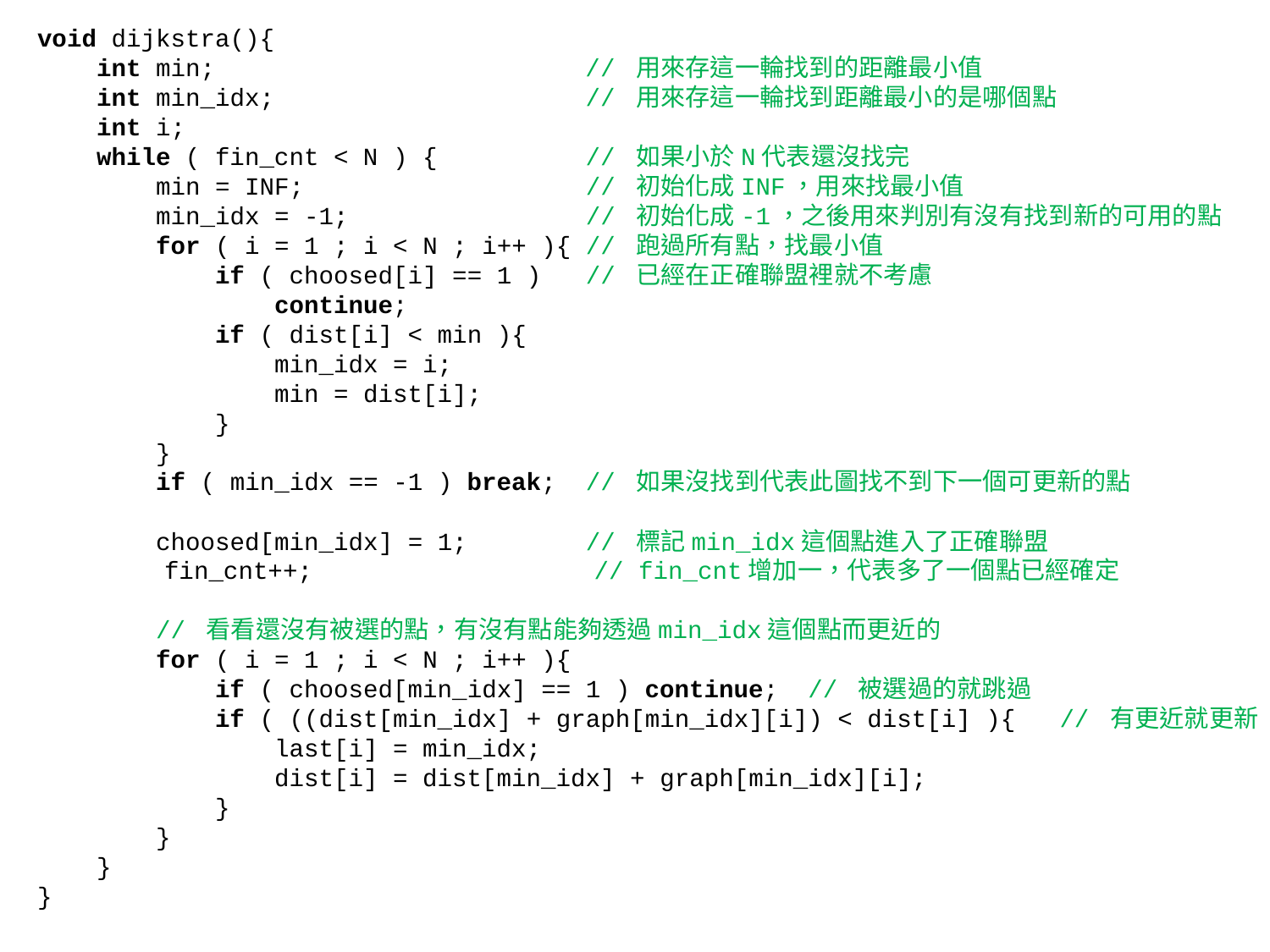

void dijkstra(){
    int min;                         // 用來存這一輪找到的距離最小值
    int min_idx;                     // 用來存這一輪找到距離最小的是哪個點
    int i;
    while ( fin_cnt < N ) {          // 如果小於N代表還沒找完
        min = INF;                   // 初始化成INF，用來找最小值
        min_idx = -1;                // 初始化成-1，之後用來判別有沒有找到新的可用的點
        for ( i = 1 ; i < N ; i++ ){ // 跑過所有點，找最小值
            if ( choosed[i] == 1 )   // 已經在正確聯盟裡就不考慮
                continue;
            if ( dist[i] < min ){
                min_idx = i;
                min = dist[i];
            }
        }
        if ( min_idx == -1 ) break;  // 如果沒找到代表此圖找不到下一個可更新的點

        choosed[min_idx] = 1;        // 標記min_idx這個點進入了正確聯盟
	fin_cnt++;                   // fin_cnt增加一，代表多了一個點已經確定

        // 看看還沒有被選的點，有沒有點能夠透過min_idx這個點而更近的
        for ( i = 1 ; i < N ; i++ ){
            if ( choosed[min_idx] == 1 ) continue;  // 被選過的就跳過
            if ( ((dist[min_idx] + graph[min_idx][i]) < dist[i] ){   // 有更近就更新
                last[i] = min_idx;
                dist[i] = dist[min_idx] + graph[min_idx][i];
            }
        }
    }
}